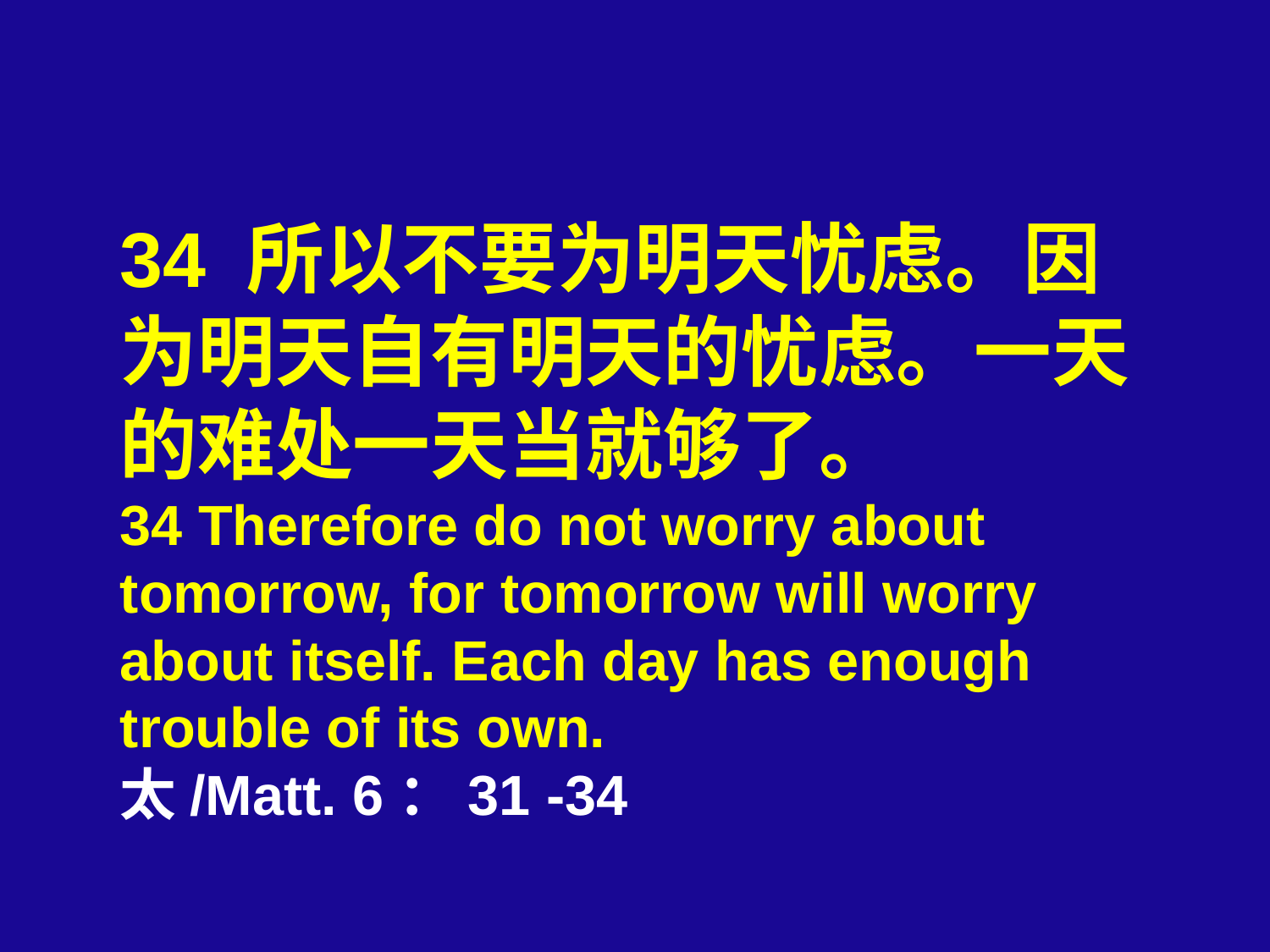

# 34 所以不要为明天忧虑。因为明天自有明天的忧虑。一天的难处一天当就够了。 34 Therefore do not worry about tomorrow, for tomorrow will worry about itself. Each day has enough trouble of its own. 太/Matt. 6：31 -34